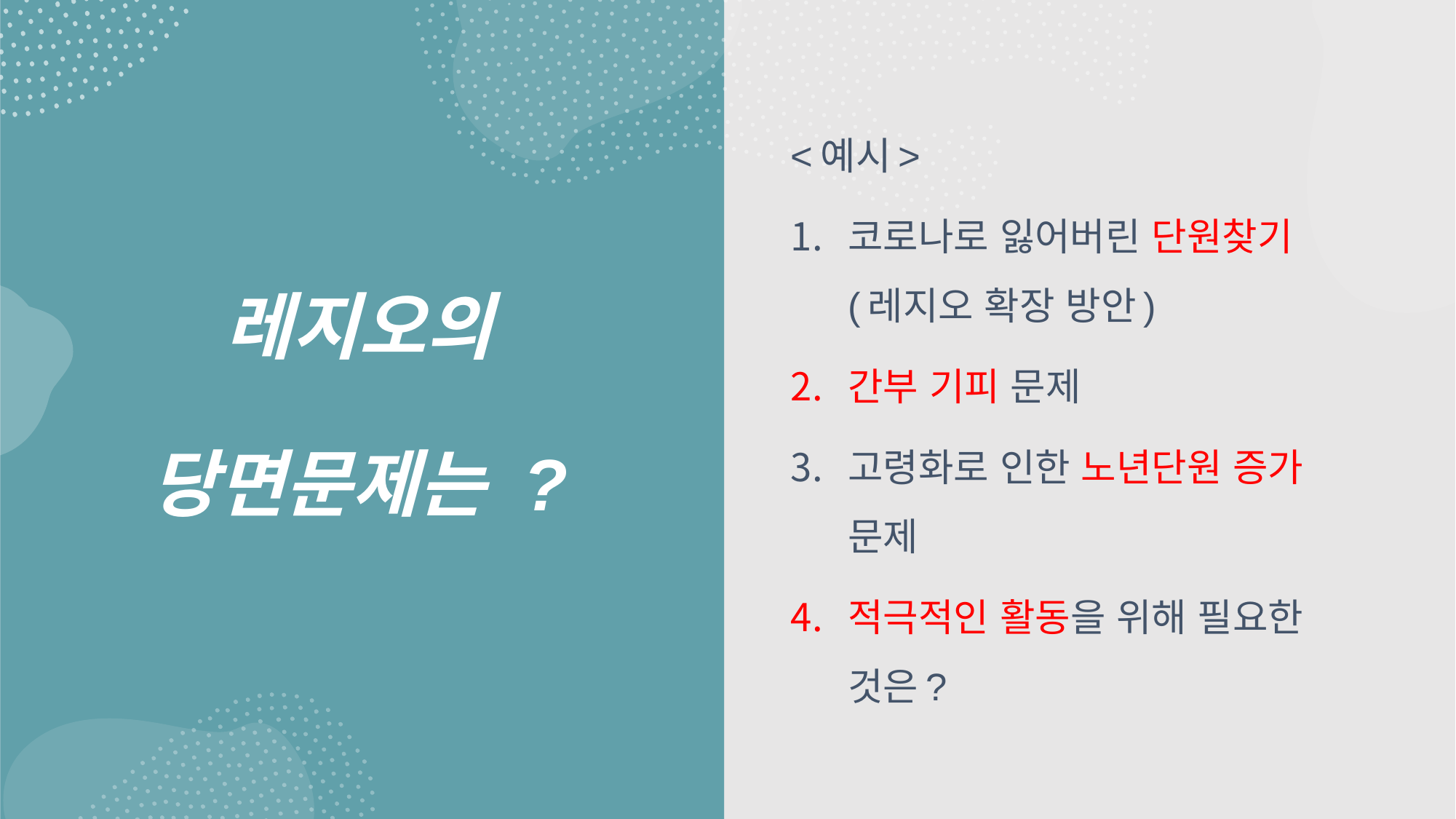

# 레지오의 당면문제는 ?
<예시>
코로나로 잃어버린 단원찾기(레지오 확장 방안)
간부 기피 문제
고령화로 인한 노년단원 증가 문제
적극적인 활동을 위해 필요한 것은?